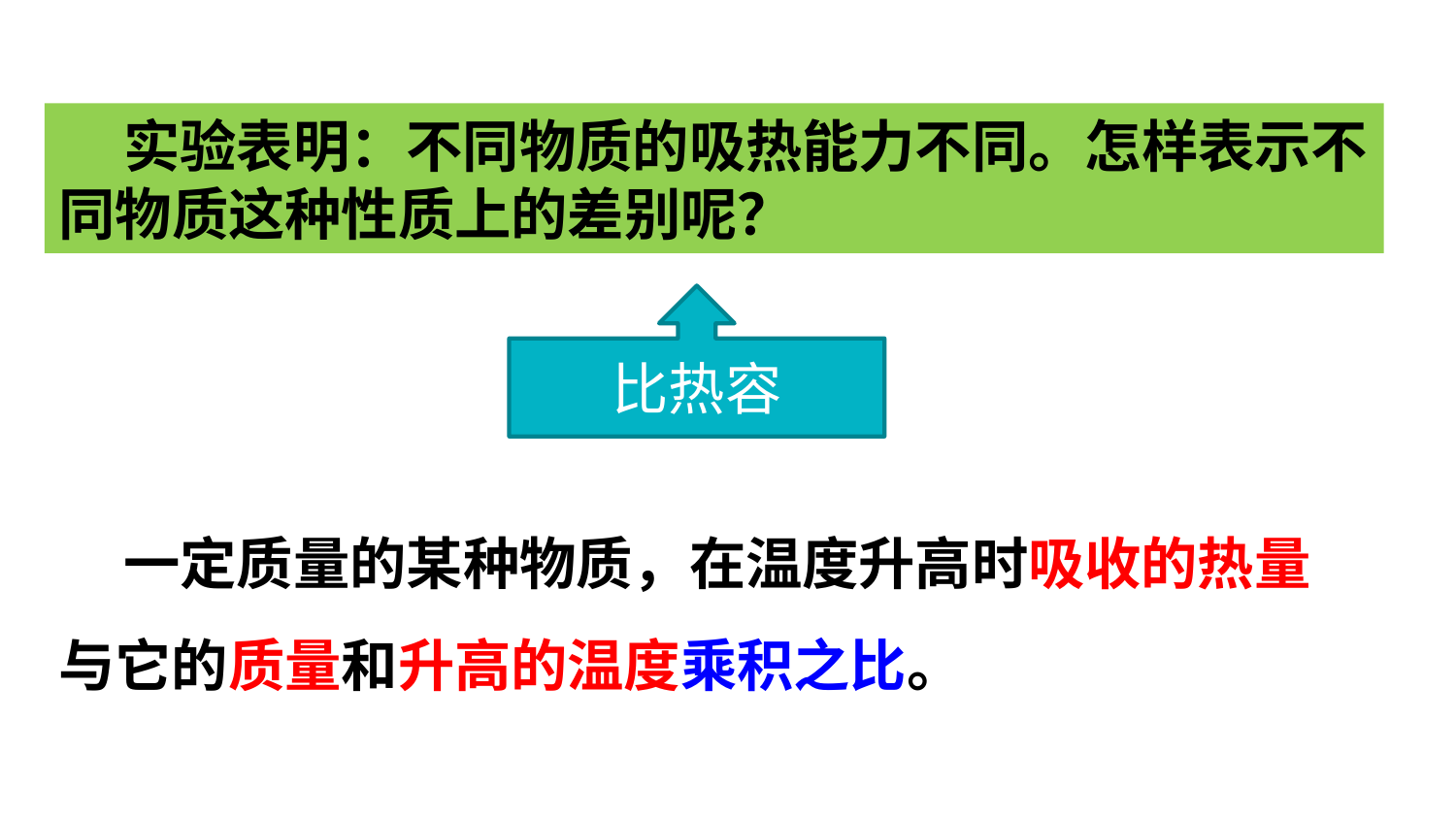

实验表明：不同物质的吸热能力不同。怎样表示不同物质这种性质上的差别呢？
比热容
    一定质量的某种物质，在温度升高时吸收的热量与它的质量和升高的温度乘积之比。